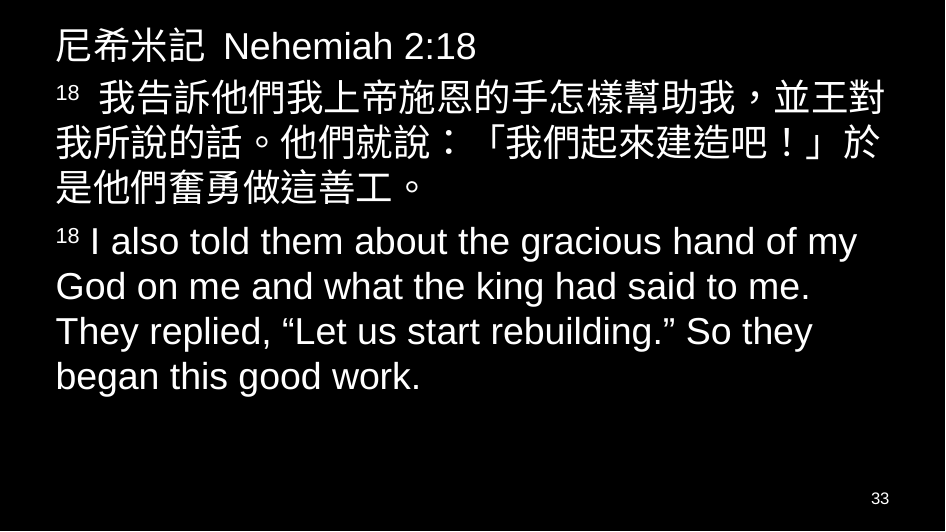

尼希米記 Nehemiah 2:18
18 我告訴他們我上帝施恩的手怎樣幫助我，並王對我所說的話。他們就說：「我們起來建造吧！」於是他們奮勇做這善工。
18 I also told them about the gracious hand of my God on me and what the king had said to me. They replied, “Let us start rebuilding.” So they began this good work.

33